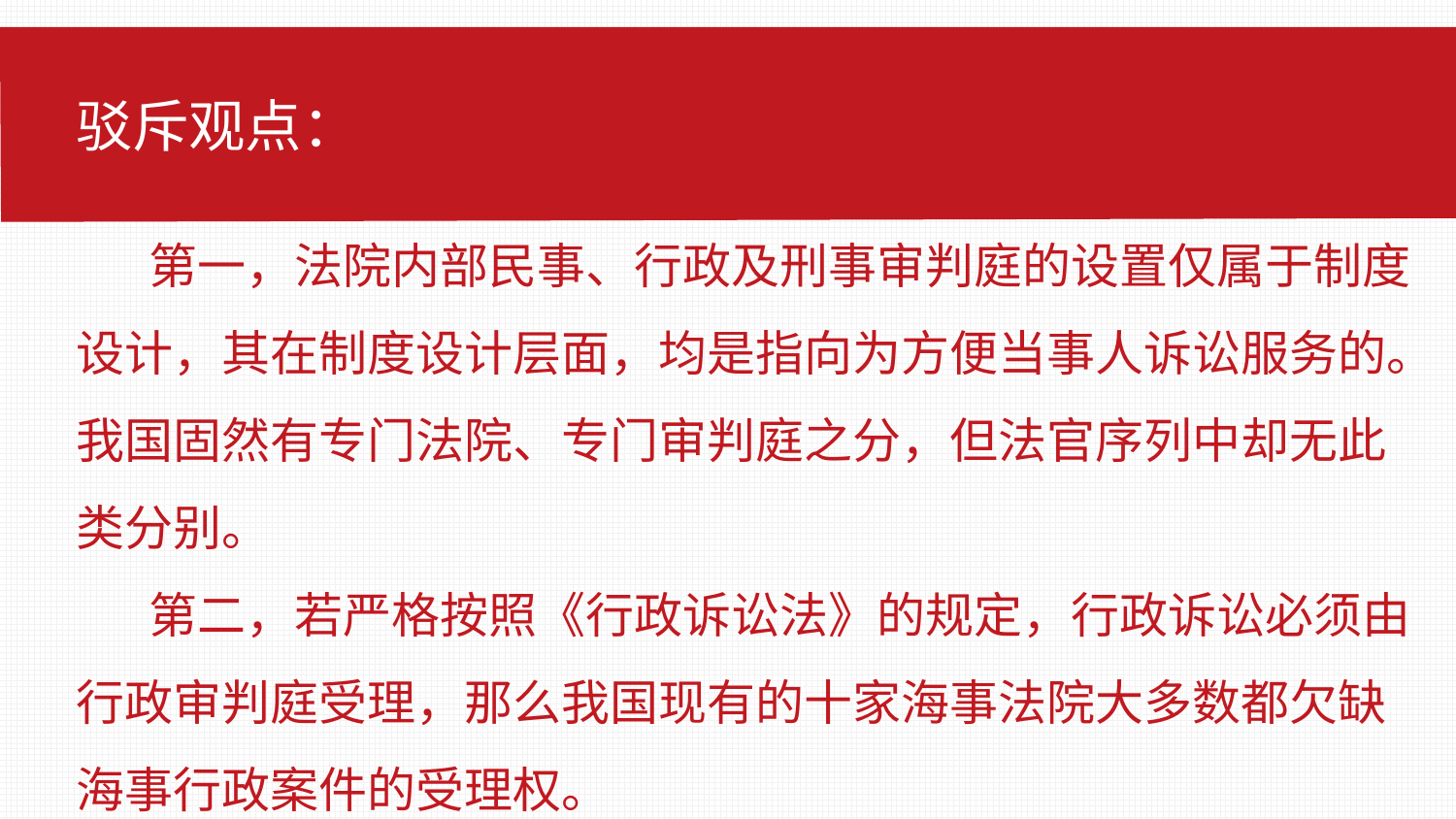

驳斥观点：
第一，法院内部民事、行政及刑事审判庭的设置仅属于制度设计，其在制度设计层面，均是指向为方便当事人诉讼服务的。我国固然有专门法院、专门审判庭之分，但法官序列中却无此类分别。
第二，若严格按照《行政诉讼法》的规定，行政诉讼必须由行政审判庭受理，那么我国现有的十家海事法院大多数都欠缺海事行政案件的受理权。